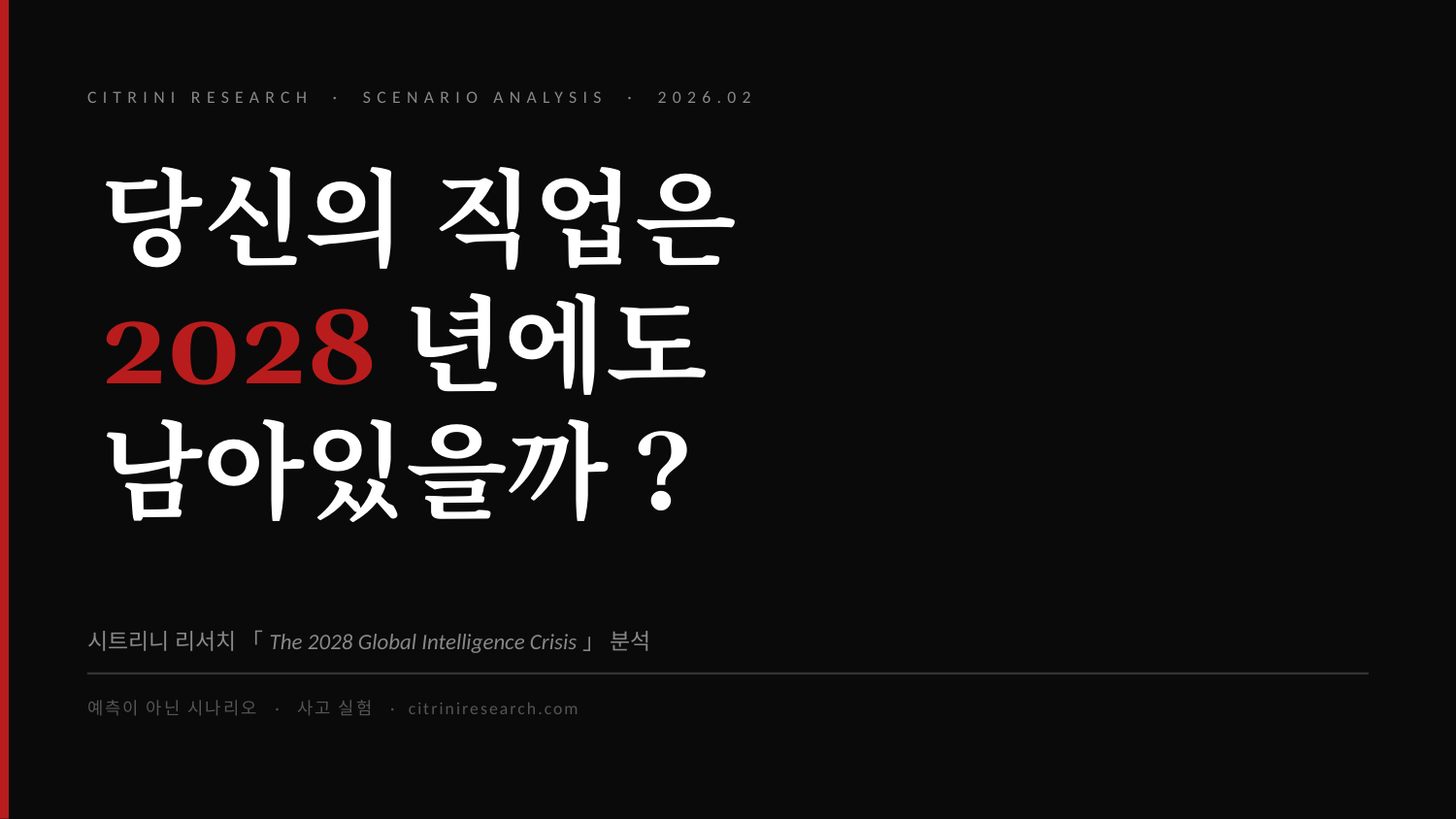

CITRINI RESEARCH  ·  SCENARIO ANALYSIS  ·  2026.02
당신의 직업은
2028년에도
남아있을까?
시트리니 리서치 「The 2028 Global Intelligence Crisis」 분석

예측이 아닌 시나리오  ·  사고 실험  ·  citriniresearch.com